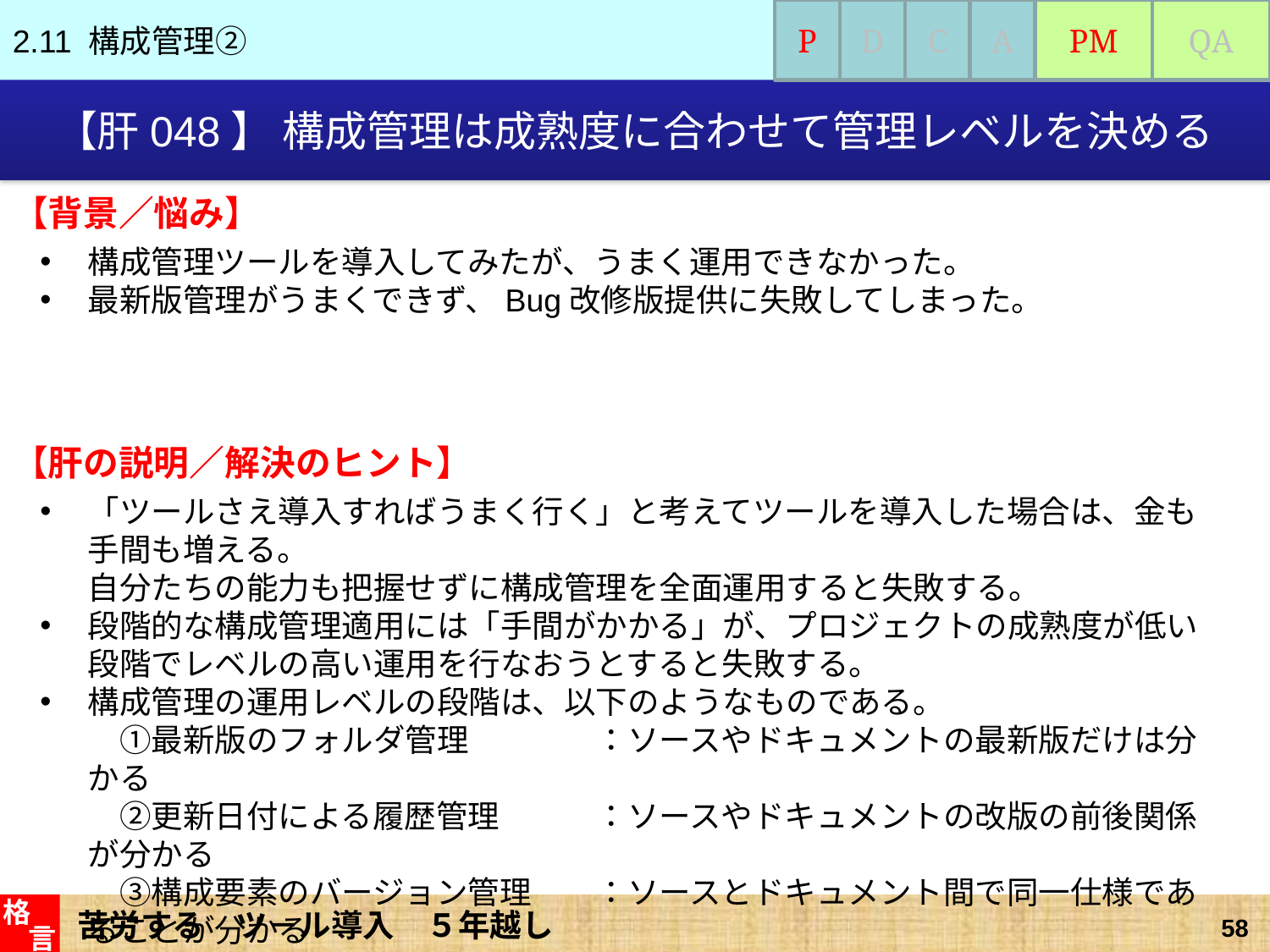

2.11 構成管理②
P
D
C
A
PM
QA
# 【肝048】 構成管理は成熟度に合わせて管理レベルを決める
【背景／悩み】
構成管理ツールを導入してみたが、うまく運用できなかった。
最新版管理がうまくできず、Bug改修版提供に失敗してしまった。
【肝の説明／解決のヒント】
「ツールさえ導入すればうまく行く」と考えてツールを導入した場合は、金も手間も増える。
自分たちの能力も把握せずに構成管理を全面運用すると失敗する。
段階的な構成管理適用には「手間がかかる」が、プロジェクトの成熟度が低い段階でレベルの高い運用を行なおうとすると失敗する。
構成管理の運用レベルの段階は、以下のようなものである。
　①最新版のフォルダ管理	：ソースやドキュメントの最新版だけは分かる
　②更新日付による履歴管理	：ソースやドキュメントの改版の前後関係が分かる
　③構成要素のバージョン管理	：ソースとドキュメント間で同一仕様であることが分かる
　④ベースライン管理		：過去の構成のシステムを再構築（再現）できる
　⑤トレーサビリティ管理		：要件から設計ドキュメント、ソースまでの関係が分かる
苦労する　ツ－ル導入　５年越し
格
言
58